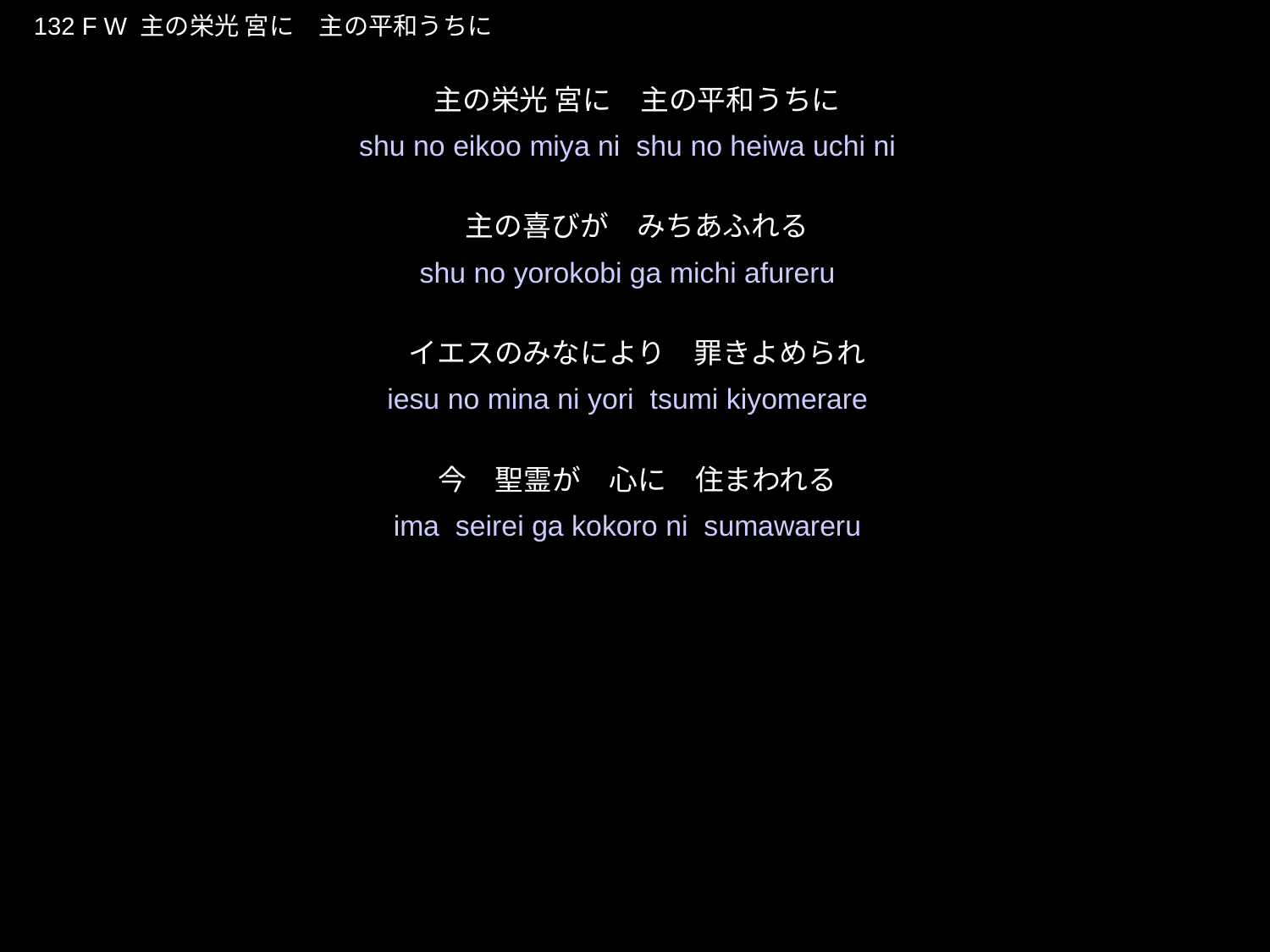

しゅのえいこうみやにしゅのへいわうちに
★W
132 F W 主の栄光 宮に　主の平和うちに
主の栄光 宮に　主の平和うちに
主の喜びが　みちあふれる
イエスのみなにより　罪きよめられ
今　聖霊が　心に　住まわれる
★３
shu no eikoo miya ni  shu no heiwa uchi ni
shu no yorokobi ga michi afureru
iesu no mina ni yori  tsumi kiyomerare
ima  seirei ga kokoro ni  sumawareru